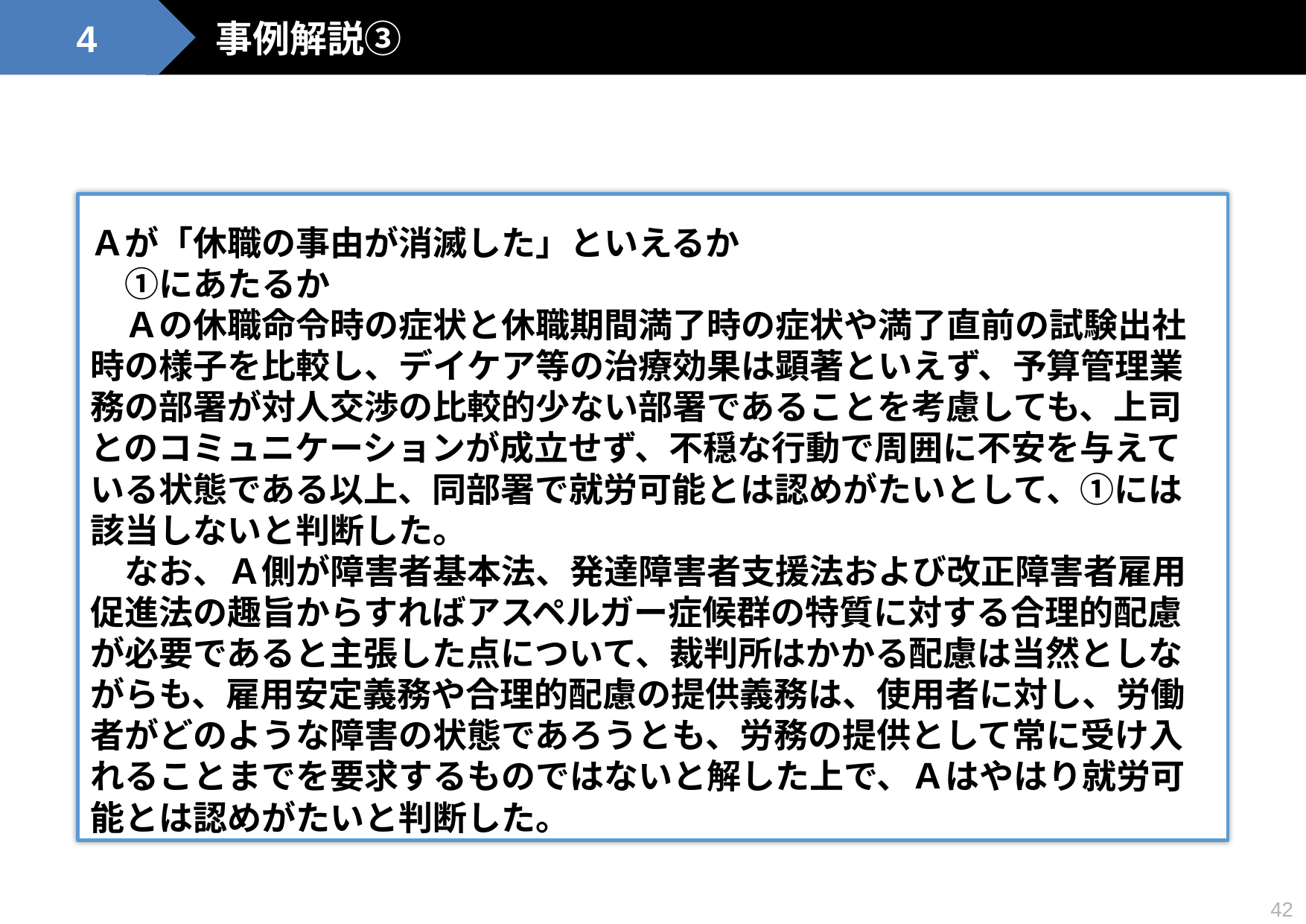

事例解説③
4

Ａが「休職の事由が消滅した」といえるか
　①にあたるか
　Ａの休職命令時の症状と休職期間満了時の症状や満了直前の試験出社時の様子を比較し、デイケア等の治療効果は顕著といえず、予算管理業務の部署が対人交渉の比較的少ない部署であることを考慮しても、上司とのコミュニケーションが成立せず、不穏な行動で周囲に不安を与えている状態である以上、同部署で就労可能とは認めがたいとして、①には該当しないと判断した。
　なお、Ａ側が障害者基本法、発達障害者支援法および改正障害者雇用促進法の趣旨からすればアスペルガー症候群の特質に対する合理的配慮が必要であると主張した点について、裁判所はかかる配慮は当然としながらも、雇用安定義務や合理的配慮の提供義務は、使用者に対し、労働者がどのような障害の状態であろうとも、労務の提供として常に受け入れることまでを要求するものではないと解した上で、Ａはやはり就労可能とは認めがたいと判断した。

42